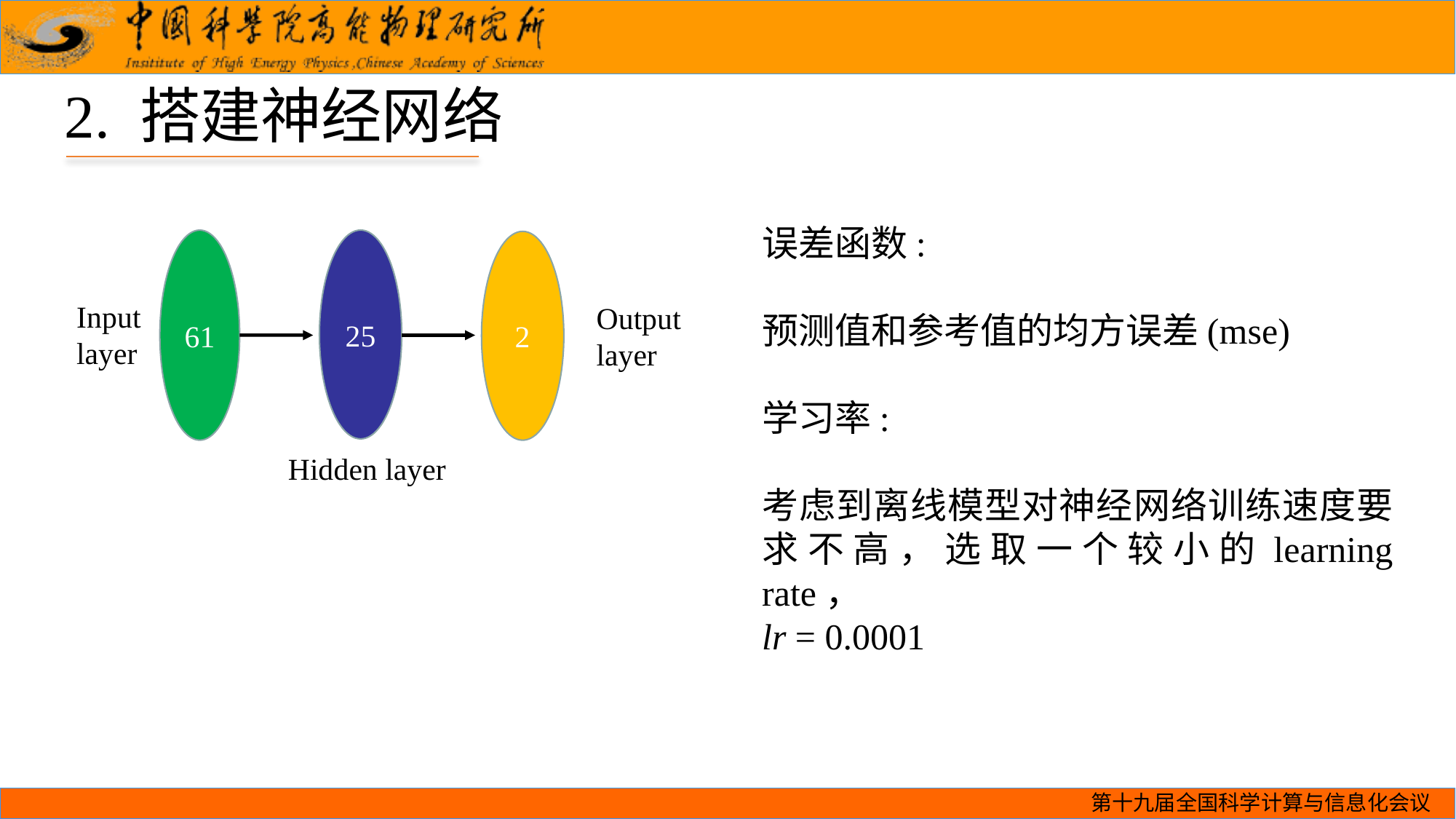

2. 搭建神经网络
误差函数:

预测值和参考值的均方误差(mse)

学习率:

考虑到离线模型对神经网络训练速度要求不高，选取一个较小的learning rate，
lr = 0.0001
61
25
2
Input layer
Output layer
Hidden layer
第十九届全国科学计算与信息化会议